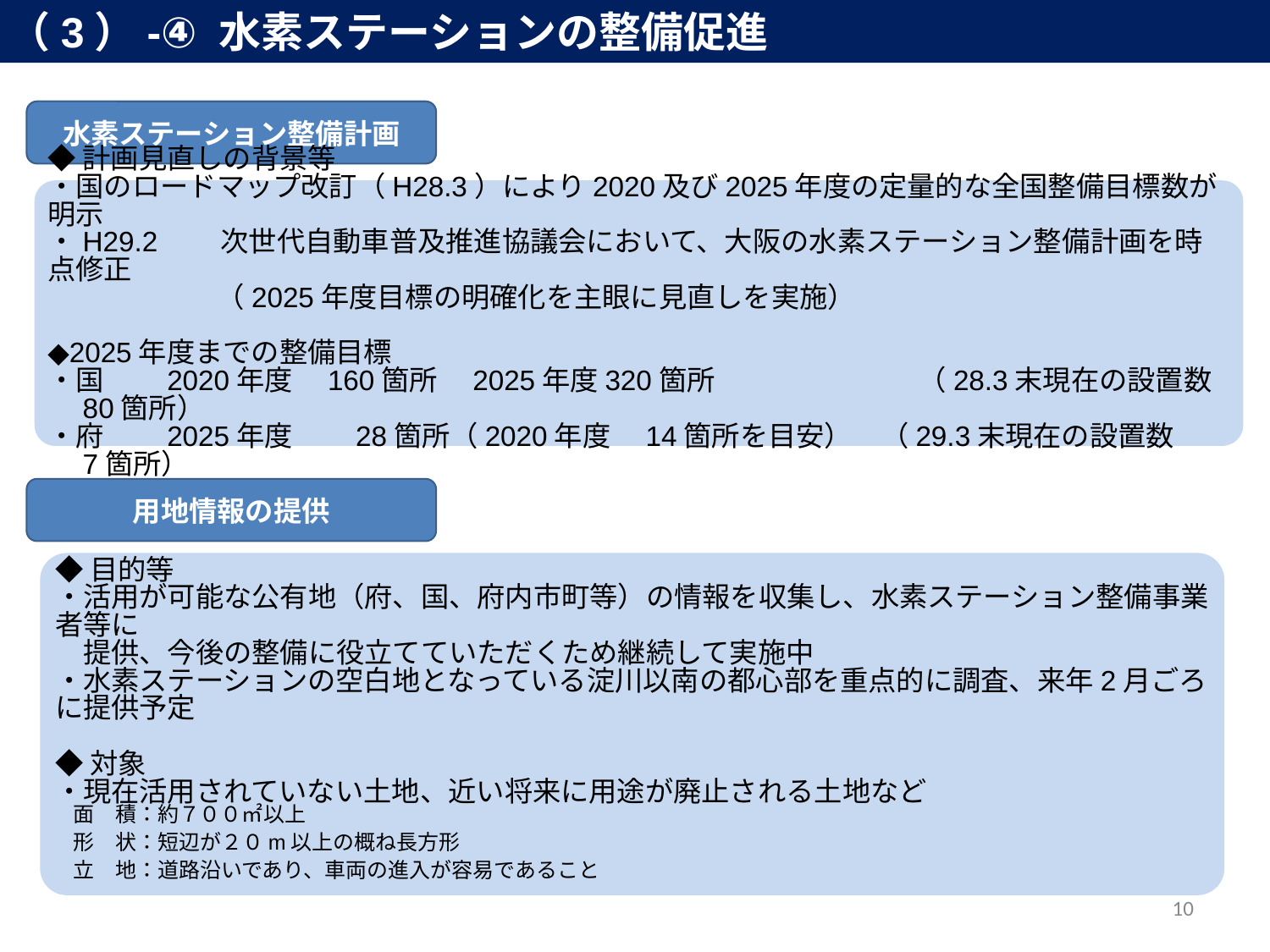

（3）-④ 水素ステーションの整備促進
水素ステーション整備計画

◆計画見直しの背景等
・国のロードマップ改訂（H28.3）により2020及び2025年度の定量的な全国整備目標数が明示
・H29.2　　次世代自動車普及推進協議会において、大阪の水素ステーション整備計画を時点修正
　　　　　　（2025年度目標の明確化を主眼に見直しを実施）

◆2025年度までの整備目標
・国　　2020年度　160箇所　2025年度320箇所　　　　　　　 （28.3末現在の設置数　80箇所）
・府　　2025年度　　28箇所（2020年度　14箇所を目安）　（29.3末現在の設置数　　7箇所）

用地情報の提供
◆目的等
・活用が可能な公有地（府、国、府内市町等）の情報を収集し、水素ステーション整備事業者等に
　提供、今後の整備に役立てていただくため継続して実施中
・水素ステーションの空白地となっている淀川以南の都心部を重点的に調査、来年2月ごろに提供予定

◆対象
・現在活用されていない土地、近い将来に用途が廃止される土地など

面　積：約７００㎡以上
形　状：短辺が２０m以上の概ね長方形
立　地：道路沿いであり、車両の進入が容易であること
10